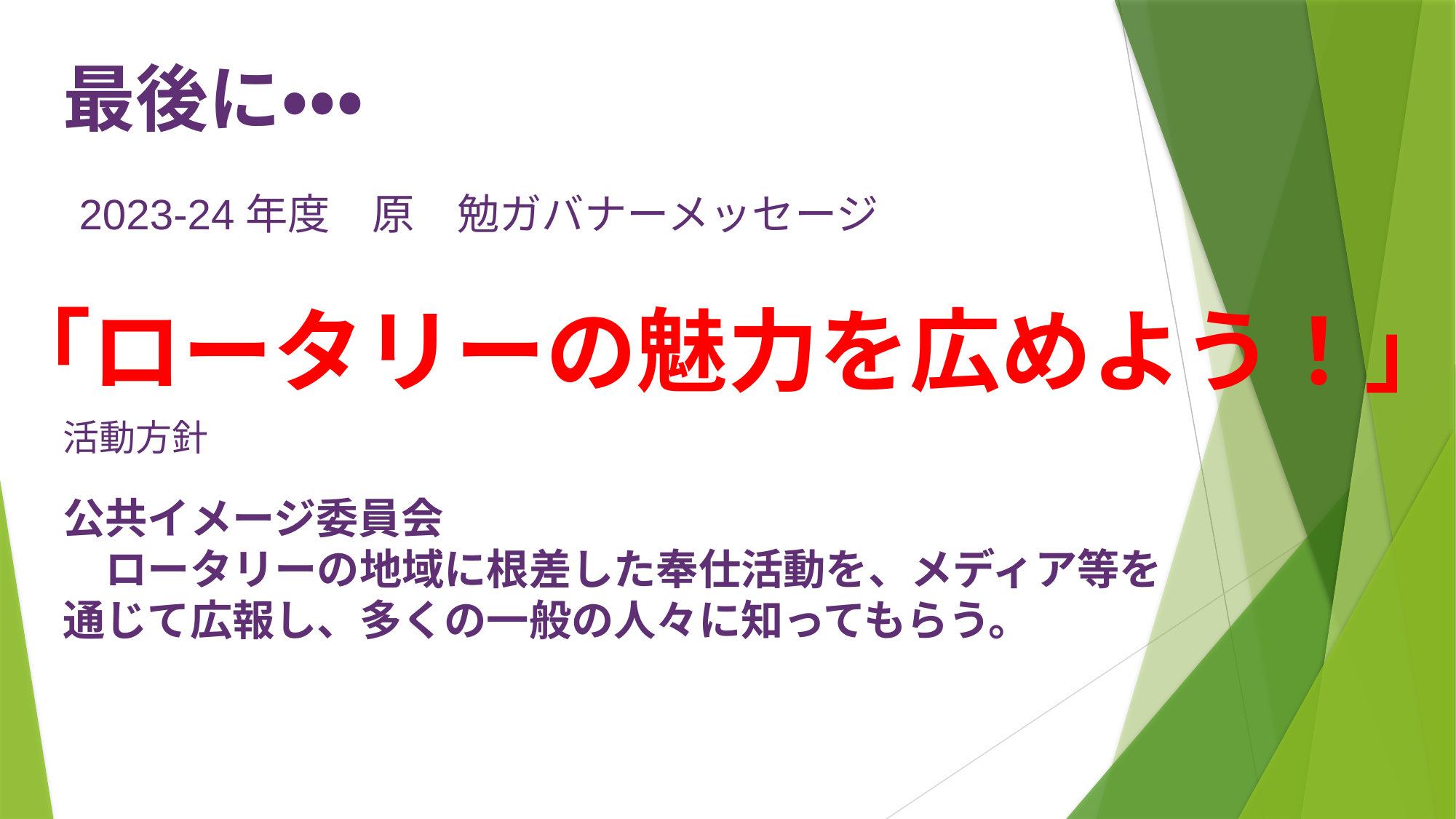

# 最後に・・・
2023-24年度　原　勉ガバナーメッセージ
「ロータリーの魅力を広めよう！」
活動方針
公共イメージ委員会
　ロータリーの地域に根差した奉仕活動を、メディア等を通じて広報し、多くの一般の人々に知ってもらう。